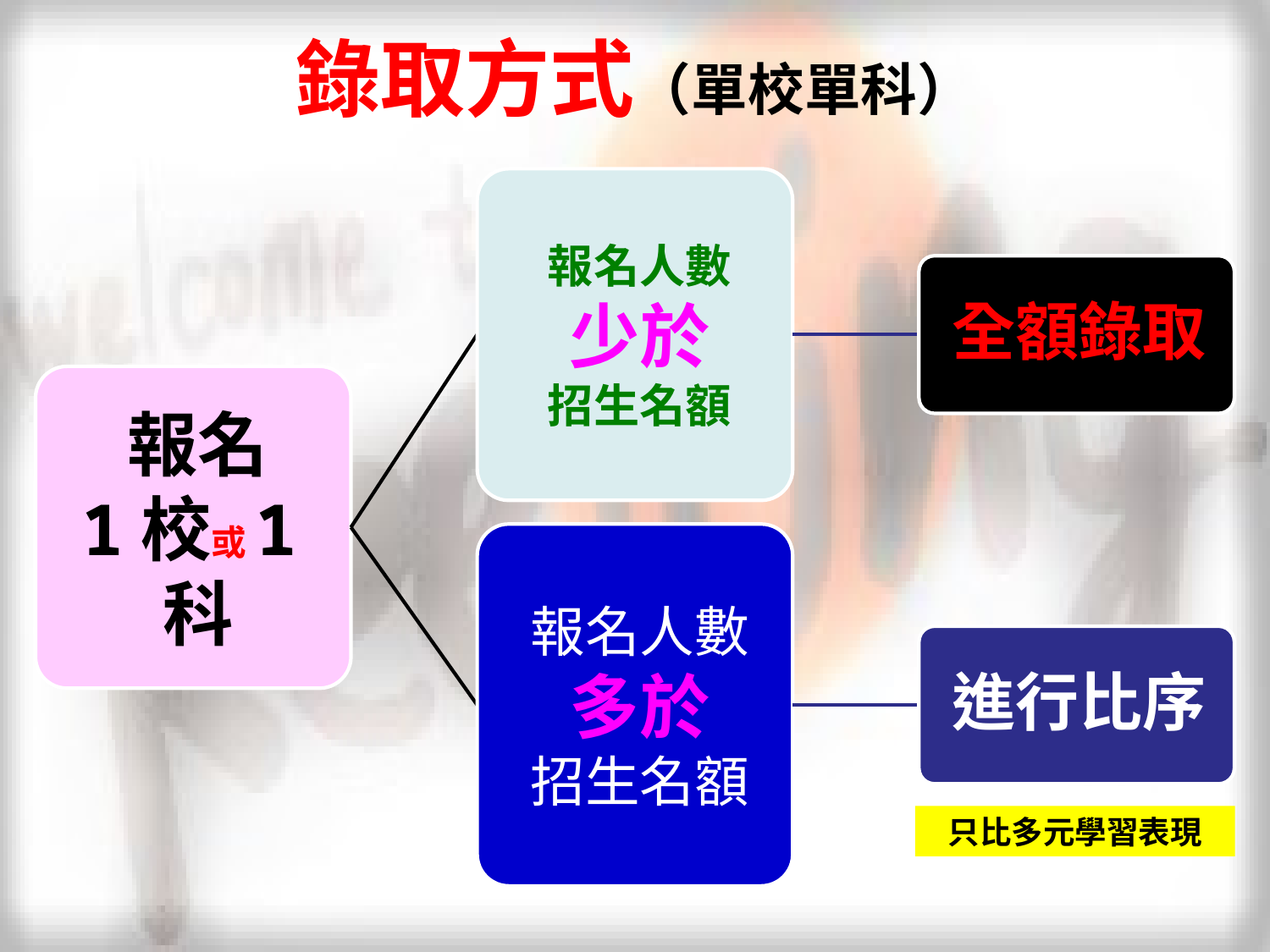

# 錄取方式（單校單科）
報名
1校或1科

報名人數
少於
招生名額

全額錄取

報名人數
多於
招生名額

進行比序
只比多元學習表現